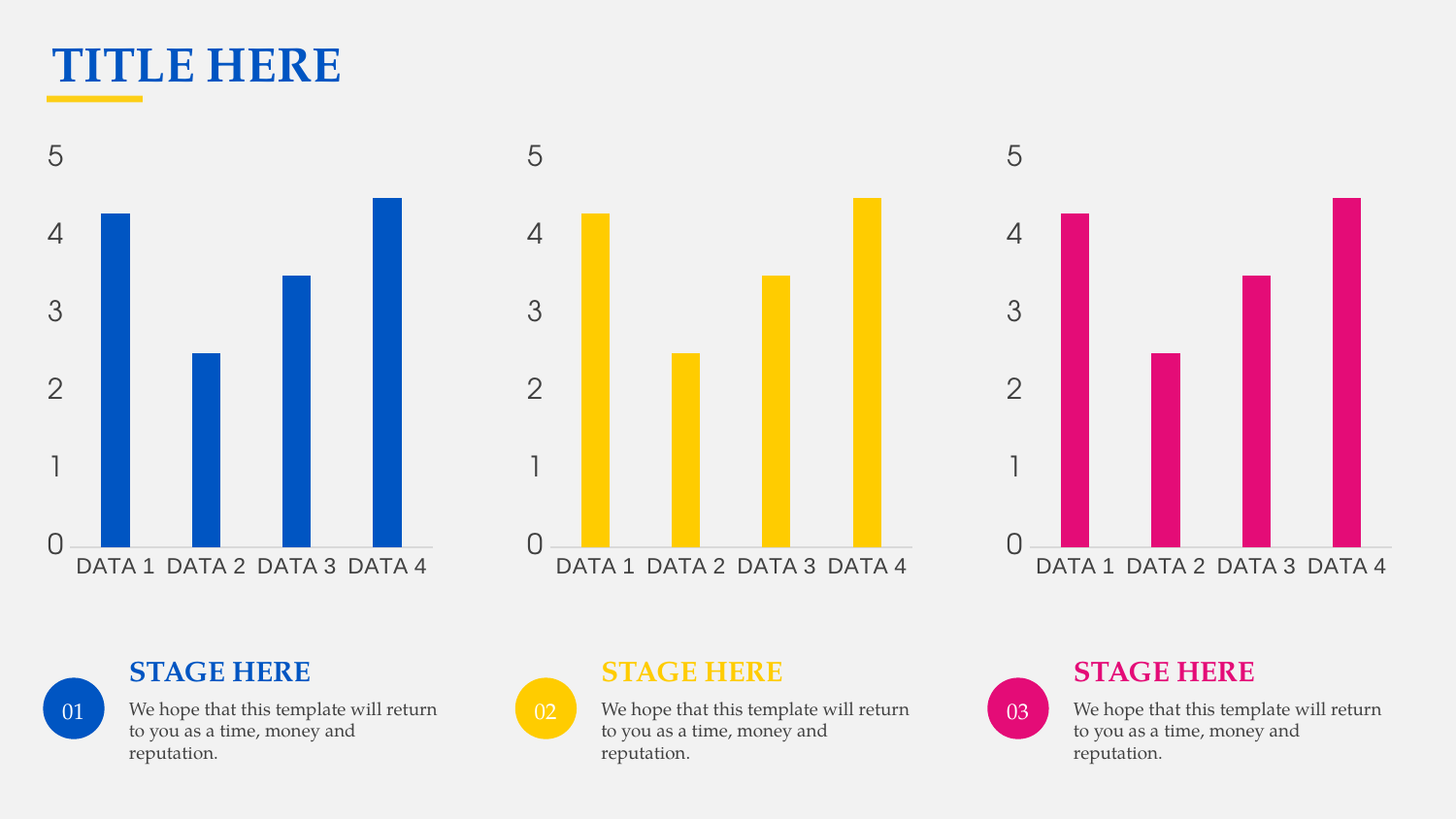

TITLE HERE

### Chart

| Category | 系列 1 |
|---|---|
| DATA 1 | 4.3 |
| DATA 2 | 2.5 |
| DATA 3 | 3.5 |
| DATA 4 | 4.5 |

### Chart

| Category | 系列 1 |
|---|---|
| DATA 1 | 4.3 |
| DATA 2 | 2.5 |
| DATA 3 | 3.5 |
| DATA 4 | 4.5 |

### Chart

| Category | 系列 1 |
|---|---|
| DATA 1 | 4.3 |
| DATA 2 | 2.5 |
| DATA 3 | 3.5 |
| DATA 4 | 4.5 |
STAGE HERE
We hope that this template will return to you as a time, money and reputation.
STAGE HERE
We hope that this template will return to you as a time, money and reputation.
STAGE HERE
We hope that this template will return to you as a time, money and reputation.

01

02

03